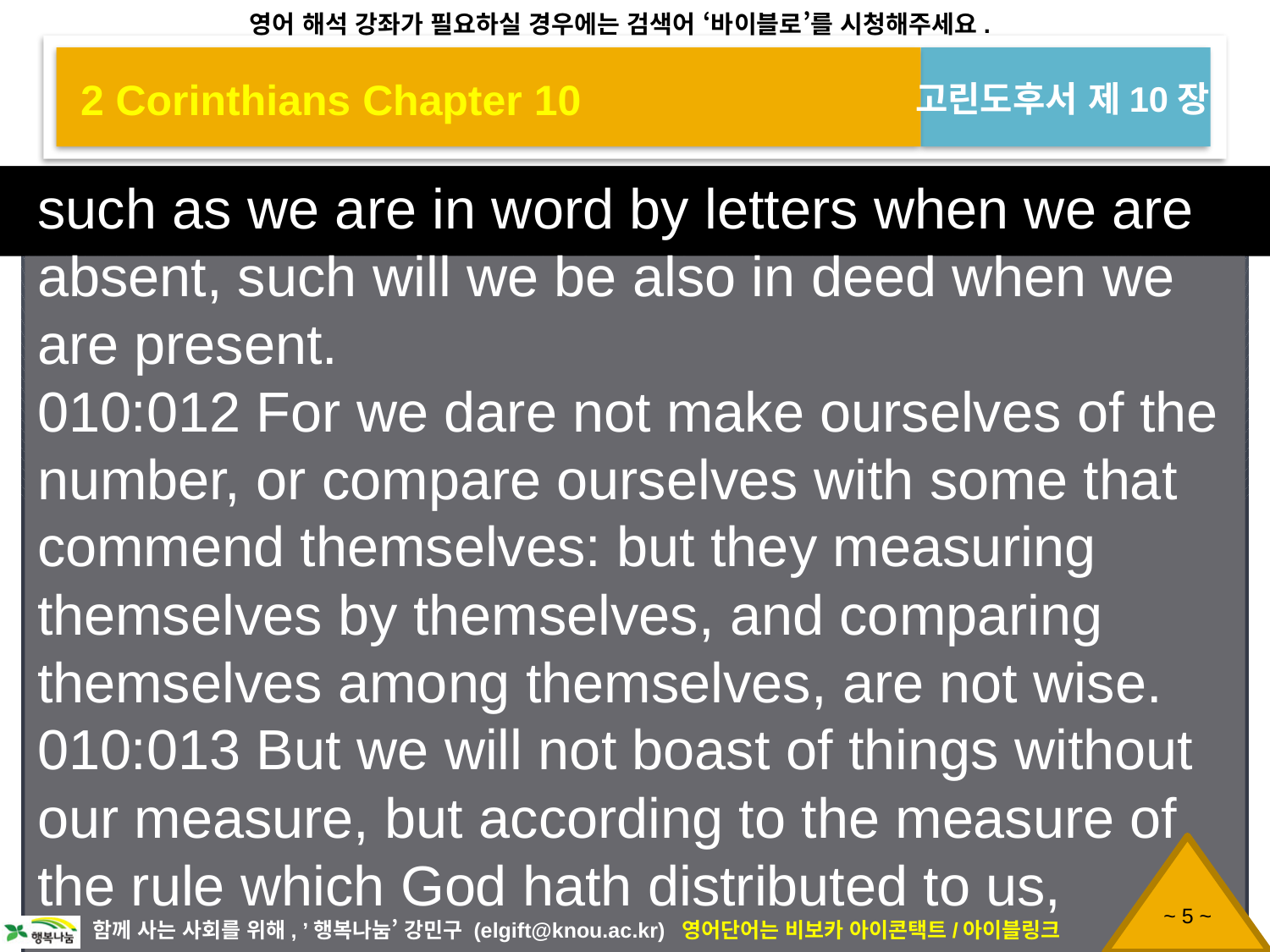

2 Corinthians Chapter 10
고린도후서 제10장
such as we are in word by letters when we are absent, such will we be also in deed when we are present.
010:012 For we dare not make ourselves of the number, or compare ourselves with some that commend themselves: but they measuring themselves by themselves, and comparing themselves among themselves, are not wise.
010:013 But we will not boast of things without our measure, but according to the measure of the rule which God hath distributed to us,